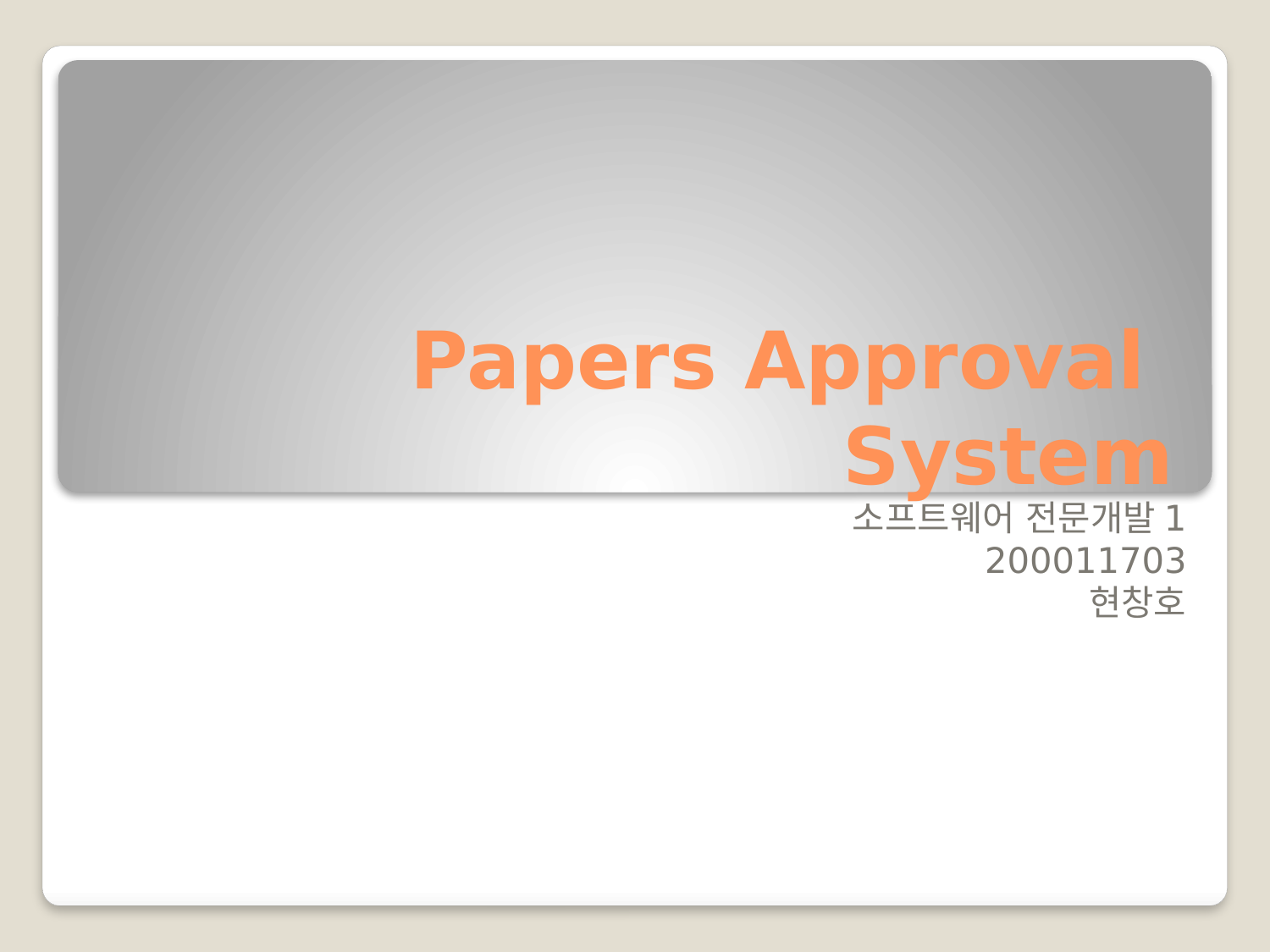

# Papers Approval  System
소프트웨어 전문개발1
200011703
현창호